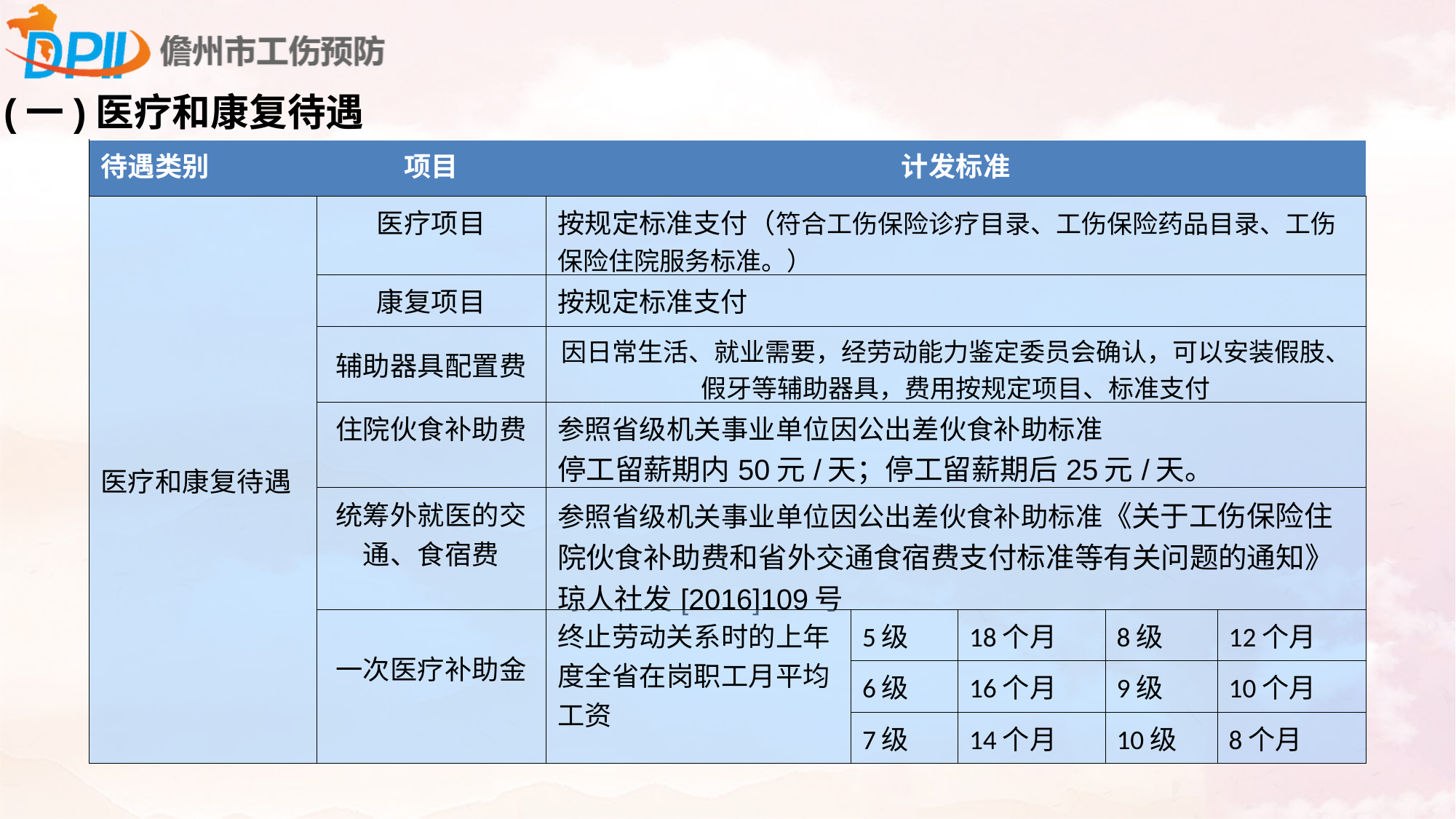

(一)医疗和康复待遇
| 待遇类别 | 项目 | 计发标准 |  |  |  |  |
| --- | --- | --- | --- | --- | --- | --- |
| 医疗和康复待遇 | 医疗项目 | 按规定标准支付（符合工伤保险诊疗目录、工伤保险药品目录、工伤保险住院服务标准。） |  |  |  |  |
|  | 康复项目 | 按规定标准支付 |  |  |  |  |
|  | 辅助器具配置费 | 因日常生活、就业需要，经劳动能力鉴定委员会确认，可以安装假肢、假牙等辅助器具，费用按规定项目、标准支付 |  |  |  |  |
|  | 住院伙食补助费 | 参照省级机关事业单位因公出差伙食补助标准 停工留薪期内50元/天；停工留薪期后25元/天。 |  |  |  |  |
|  | 统筹外就医的交通、食宿费 | 参照省级机关事业单位因公出差伙食补助标准《关于工伤保险住院伙食补助费和省外交通食宿费支付标准等有关问题的通知》琼人社发[2016]109号 |  |  |  |  |
|  | 一次医疗补助金 | 终止劳动关系时的上年度全省在岗职工月平均工资 | 5级 | 18个月 | 8级 | 12个月 |
|  |  |  | 6级 | 16个月 | 9级 | 10个月 |
|  |  |  | 7级 | 14个月 | 10级 | 8个月 |
在此
输入标题